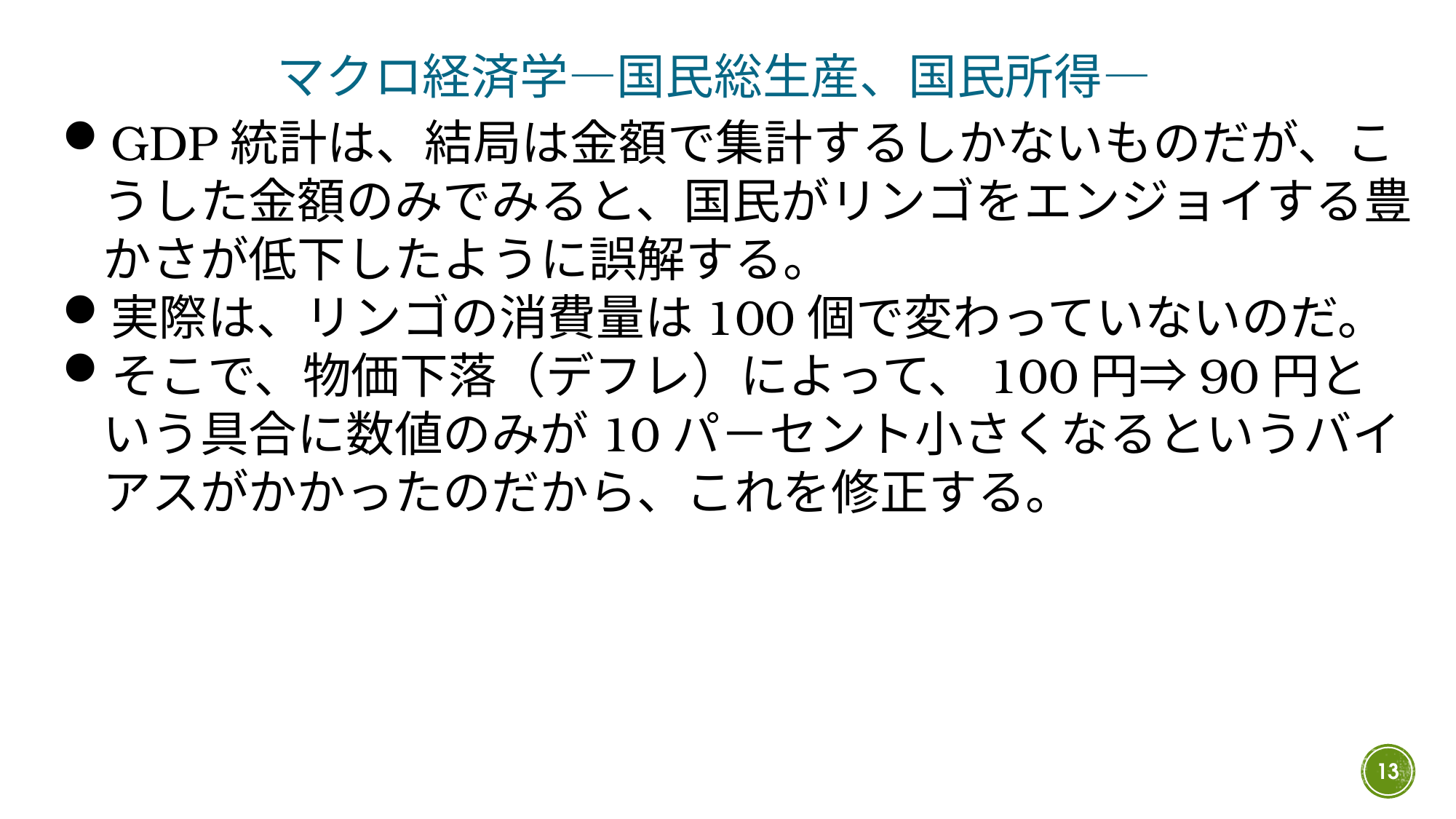

マクロ経済学―国民総生産、国民所得―
GDP統計は、結局は金額で集計するしかないものだが、こうした金額のみでみると、国民がリンゴをエンジョイする豊かさが低下したように誤解する。
実際は、リンゴの消費量は100個で変わっていないのだ。
そこで、物価下落（デフレ）によって、100円⇒90円という具合に数値のみが10パ－セント小さくなるというバイアスがかかったのだから、これを修正する。
13